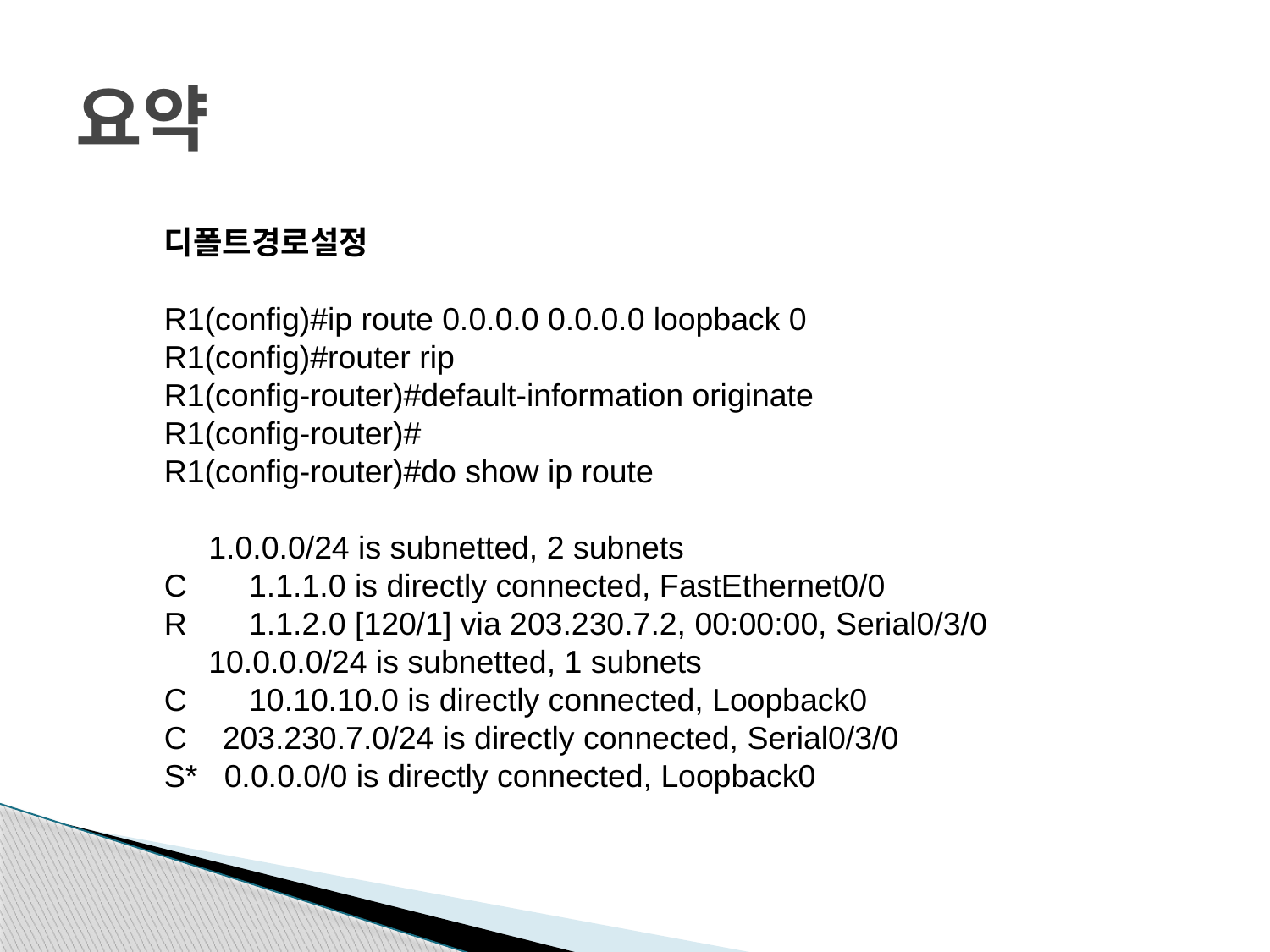

# 요약
디폴트경로설정

R1(config)#ip route 0.0.0.0 0.0.0.0 loopback 0
R1(config)#router rip
R1(config-router)#default-information originate
R1(config-router)#
R1(config-router)#do show ip route

     1.0.0.0/24 is subnetted, 2 subnets
C       1.1.1.0 is directly connected, FastEthernet0/0
R       1.1.2.0 [120/1] via 203.230.7.2, 00:00:00, Serial0/3/0
     10.0.0.0/24 is subnetted, 1 subnets
C       10.10.10.0 is directly connected, Loopback0
C    203.230.7.0/24 is directly connected, Serial0/3/0
S*   0.0.0.0/0 is directly connected, Loopback0